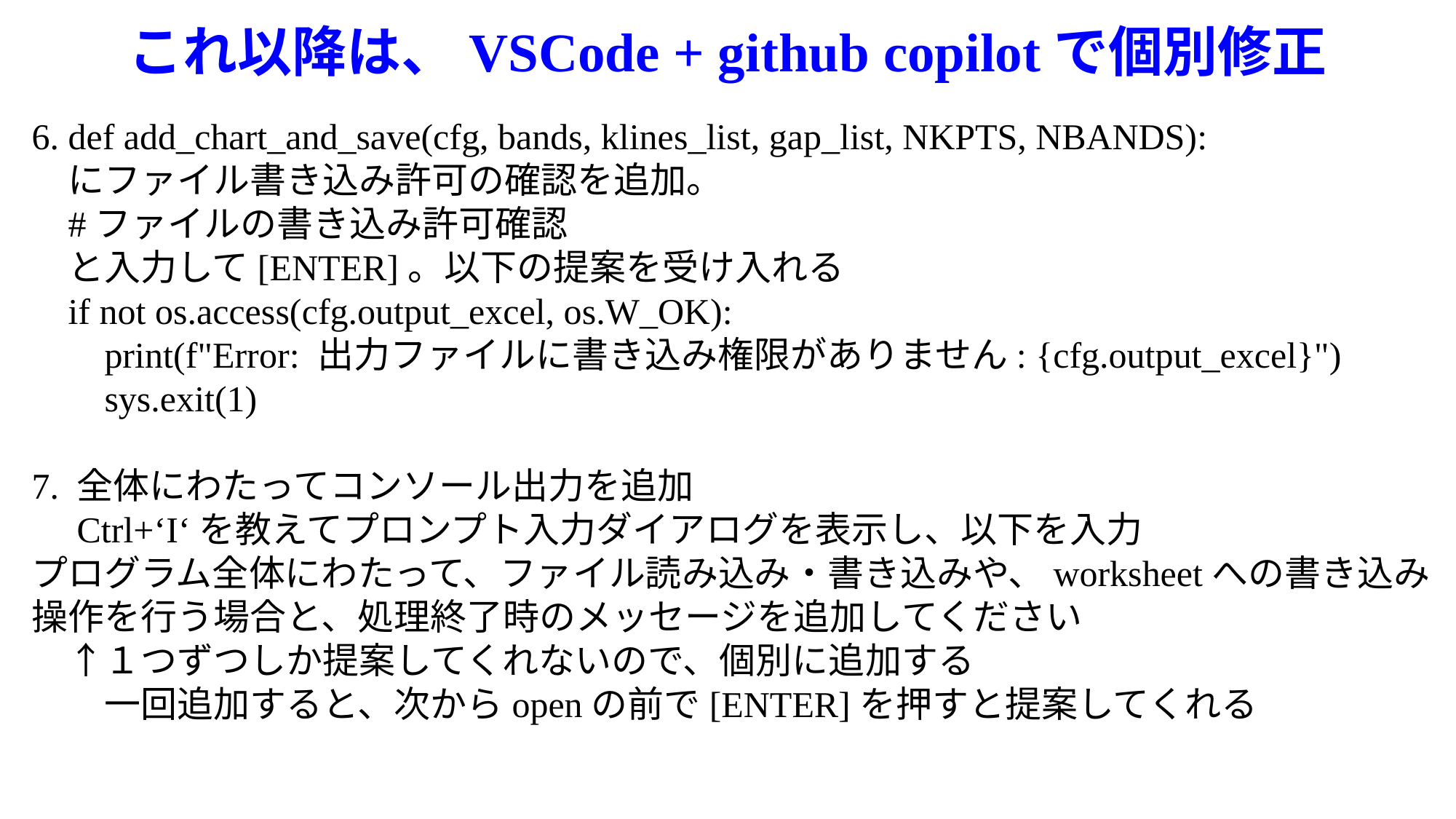

# これ以降は、VSCode + github copilotで個別修正
6. def add_chart_and_save(cfg, bands, klines_list, gap_list, NKPTS, NBANDS):
　にファイル書き込み許可の確認を追加。
    #ファイルの書き込み許可確認
　と入力して[ENTER]。以下の提案を受け入れる
    if not os.access(cfg.output_excel, os.W_OK):
        print(f"Error: 出力ファイルに書き込み権限がありません: {cfg.output_excel}")
        sys.exit(1)

7. 全体にわたってコンソール出力を追加
　Ctrl+‘I‘を教えてプロンプト入力ダイアログを表示し、以下を入力
プログラム全体にわたって、ファイル読み込み・書き込みや、worksheetへの書き込み操作を行う場合と、処理終了時のメッセージを追加してください
　↑１つずつしか提案してくれないので、個別に追加する
　　一回追加すると、次からopenの前で[ENTER]を押すと提案してくれる